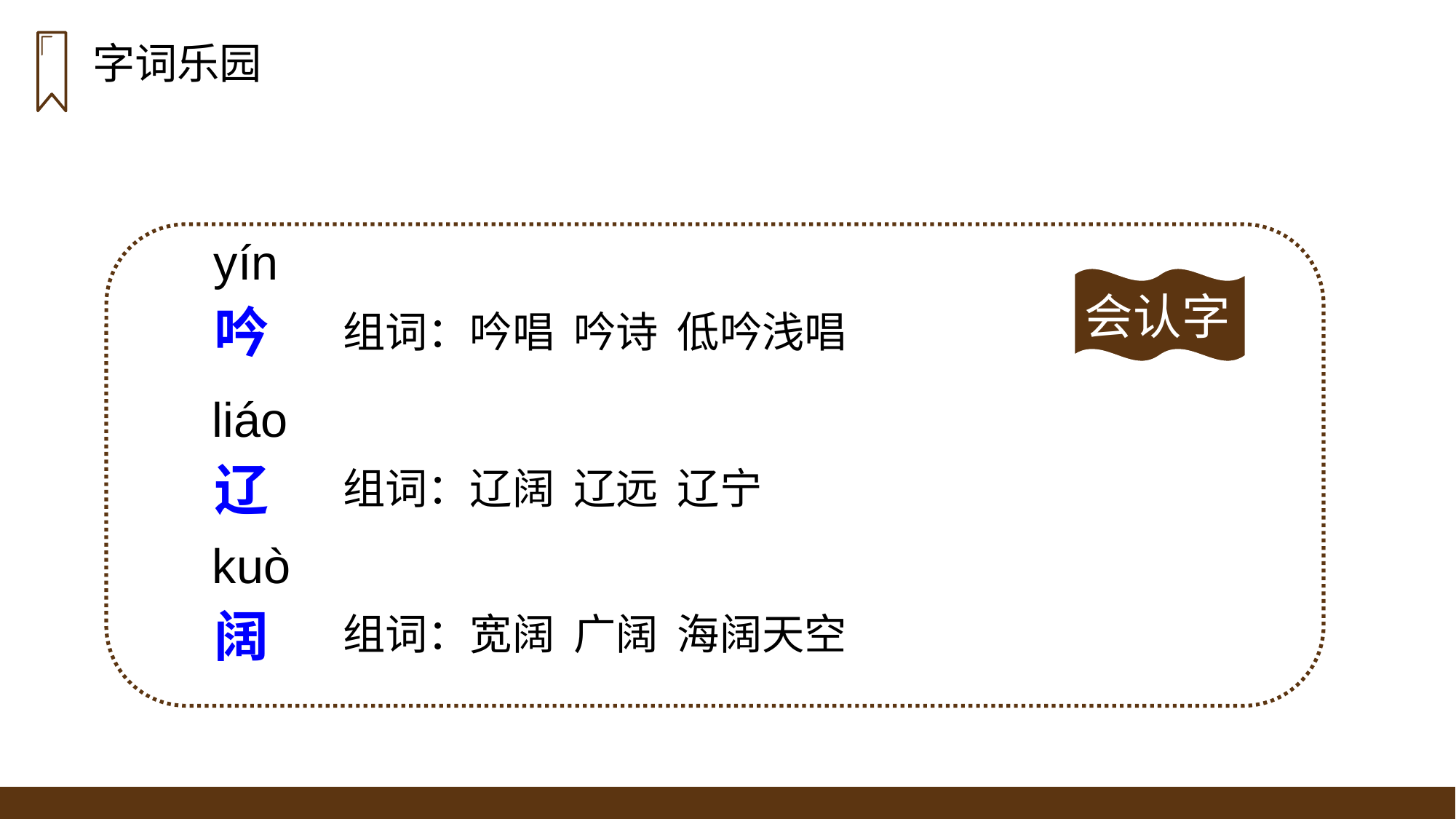

字词乐园

yín
会认字
吟
组词：吟唱  吟诗  低吟浅唱
liáo
辽
组词：辽阔  辽远  辽宁
kuò
阔
组词：宽阔  广阔  海阔天空